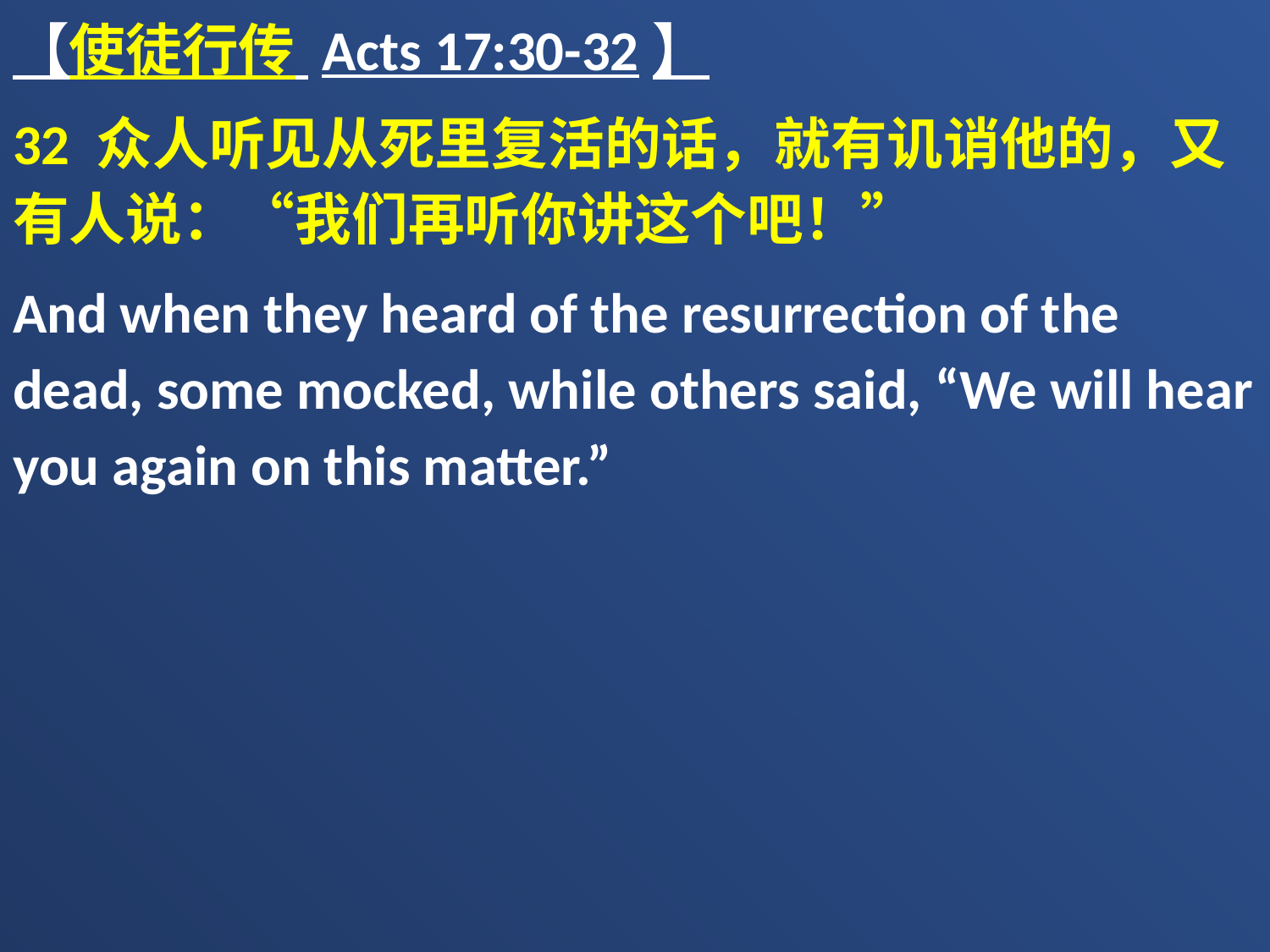

【使徒行传 Acts 17:30-32】
32 众人听见从死里复活的话，就有讥诮他的，又有人说：“我们再听你讲这个吧！”
And when they heard of the resurrection of the dead, some mocked, while others said, “We will hear you again on this matter.”